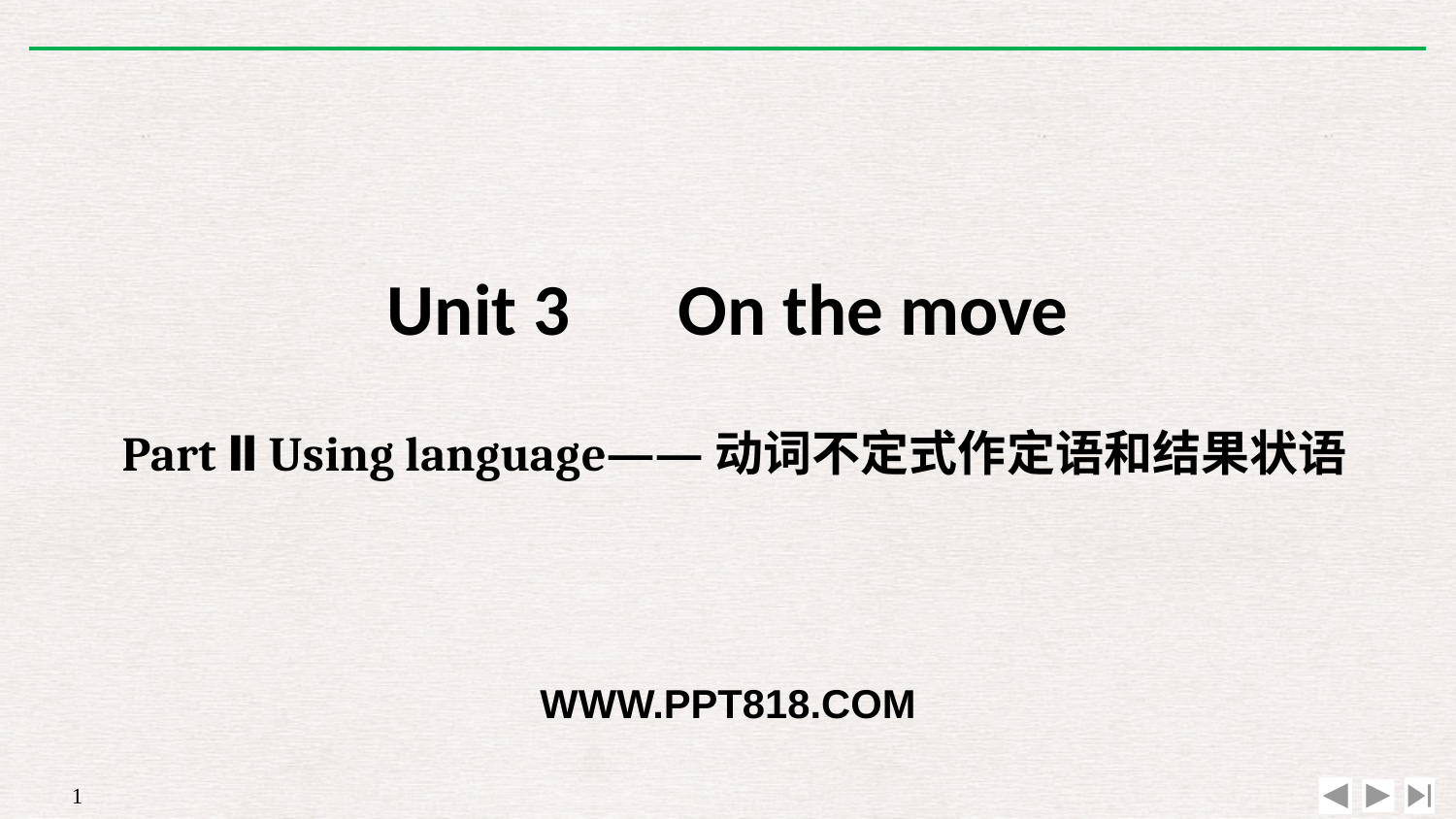

Unit 3　On the move
Part Ⅱ Using language——动词不定式作定语和结果状语
WWW.PPT818.COM